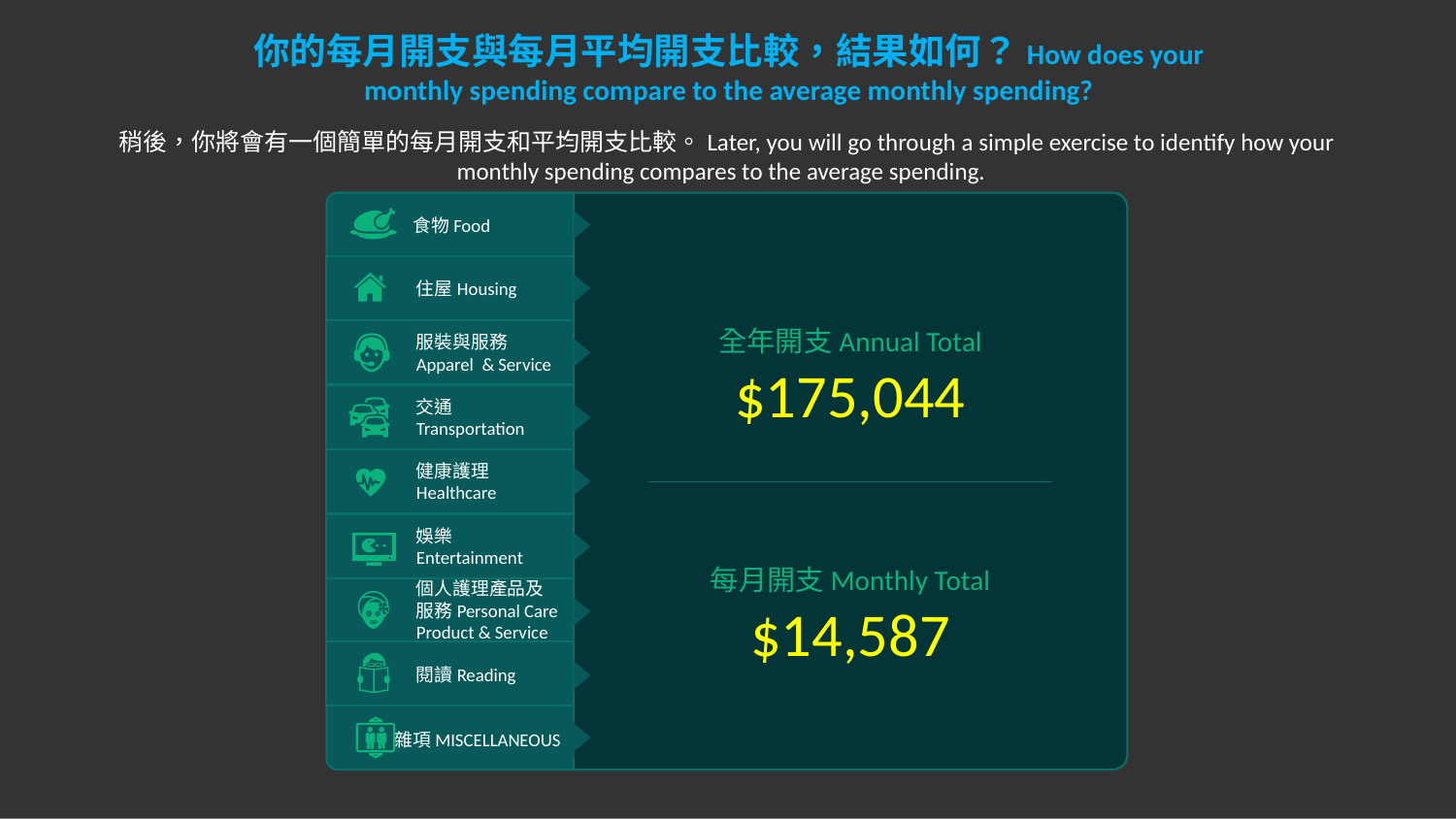

你的每月開支與每月平均開支比較，結果如何？How does your monthly spending compare to the average monthly spending?
稍後，你將會有一個簡單的每月開支和平均開支比較。Later, you will go through a simple exercise to identify how your monthly spending compares to the average spending.
食物Food

住屋Housing

全年開支Annual Total
服裝與服務Apparel  & Service

$175,044
交通Transportation

健康護理Healthcare

娛樂Entertainment

每月開支Monthly Total
個人護理產品及服務Personal Care Product & Service

$14,587

閱讀Reading

雜項MISCELLANEOUS